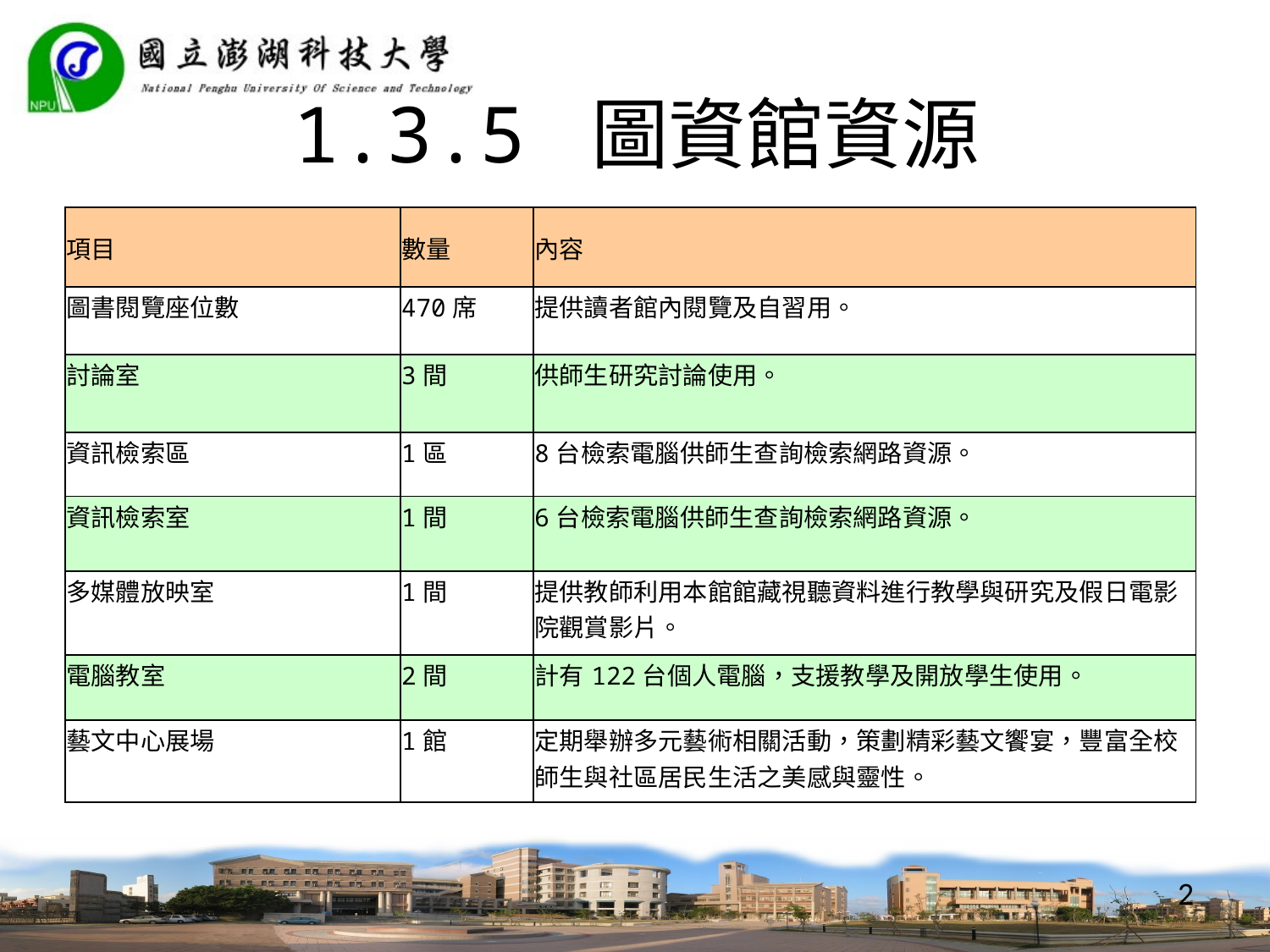

# 1.3.5 圖資館資源
| 項目 | 數量 | 內容 |
| --- | --- | --- |
| 圖書閱覽座位數 | 470席 | 提供讀者館內閱覽及自習用。 |
| 討論室 | 3間 | 供師生研究討論使用。 |
| 資訊檢索區 | 1區 | 8台檢索電腦供師生查詢檢索網路資源。 |
| 資訊檢索室 | 1間 | 6台檢索電腦供師生查詢檢索網路資源。 |
| 多媒體放映室 | 1間 | 提供教師利用本館館藏視聽資料進行教學與研究及假日電影院觀賞影片。 |
| 電腦教室 | 2間 | 計有122台個人電腦，支援教學及開放學生使用。 |
| 藝文中心展場 | 1館 | 定期舉辦多元藝術相關活動，策劃精彩藝文饗宴，豐富全校師生與社區居民生活之美感與靈性。 |
2